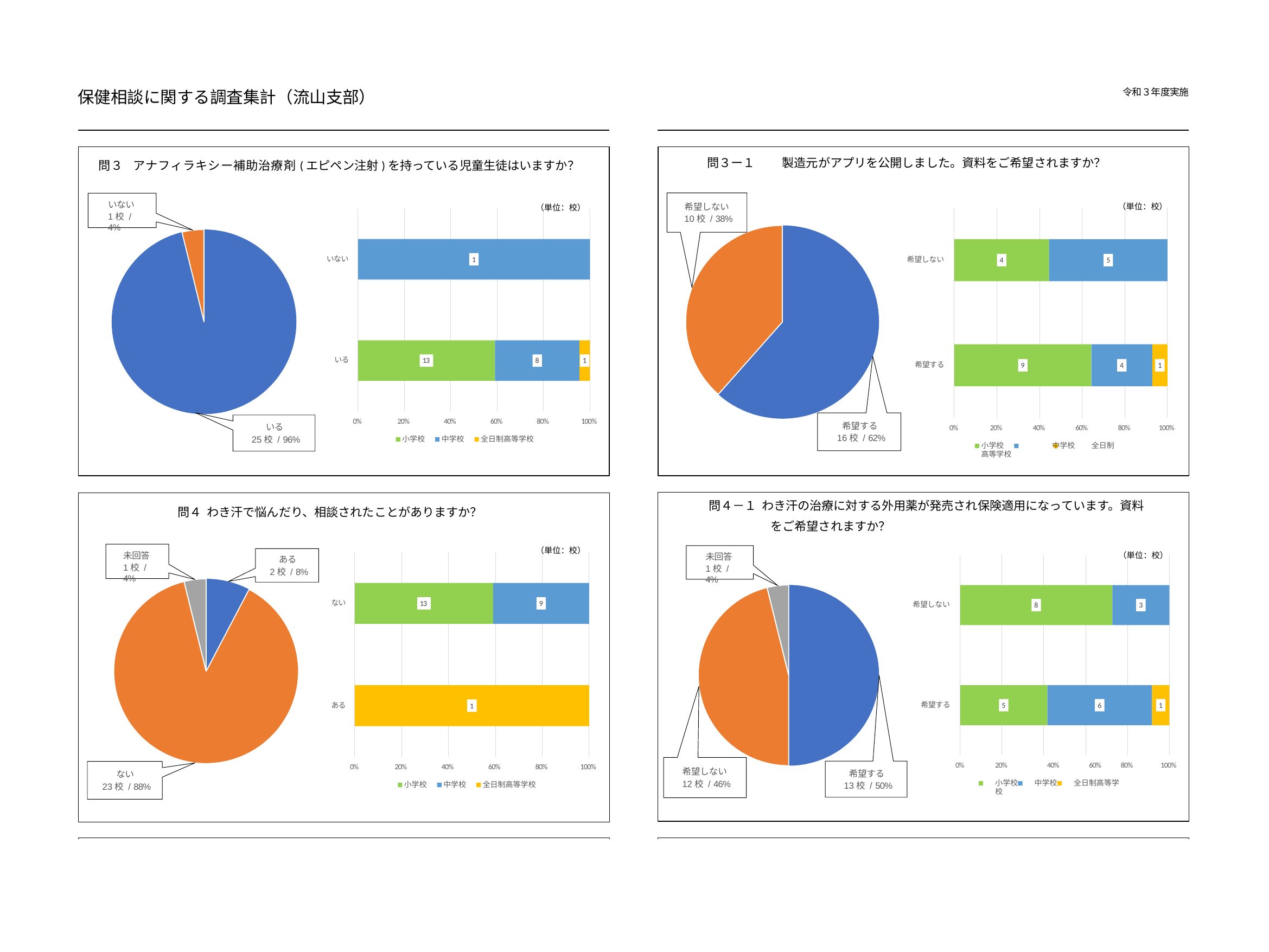

令和３年度実施
保健相談に関する調査集計（流山支部）

問３ー１
製造元がアプリを公開しました。資料をご希望されますか？
問３   アナフィラキシー補助治療剤(エピペン注射)を持っている児童生徒はいますか？

いない
1校 / 4%
希望しない
10校 / 38%
（単位：校）
（単位：校）

いない
1
希望しない

4
5

いる
13
8
1

希望する
9
4
1

0%
20%	40%	60%
80%
100%
希望する
16校 / 62%
いる
25校 / 96%
80%
100%
0%	20%	40%	60%
小学校	中学校	全日制高等学校
小学校	中学校	全日制高等学校

問４－１  わき汗の治療に対する外用薬が発売され保険適用になっています。資料をご希望されますか？

問４  わき汗で悩んだり、相談されたことがありますか？
（単位：校）

未回答
1校 / 4%
（単位：校）
未回答
1校 / 4%

ある
2校 / 8%

ない
13
9

希望しない
8
3

希望する
ある
5
6
1

1

0%
80%
100%
20%	40%	60%
小学校	中学校	全日制高等学校
0%
20%	40%	60%
80%
100%

希望しない
12校 / 46%
希望する
13校 / 50%
ない
23校 / 88%
小学校	中学校	全日制高等学校